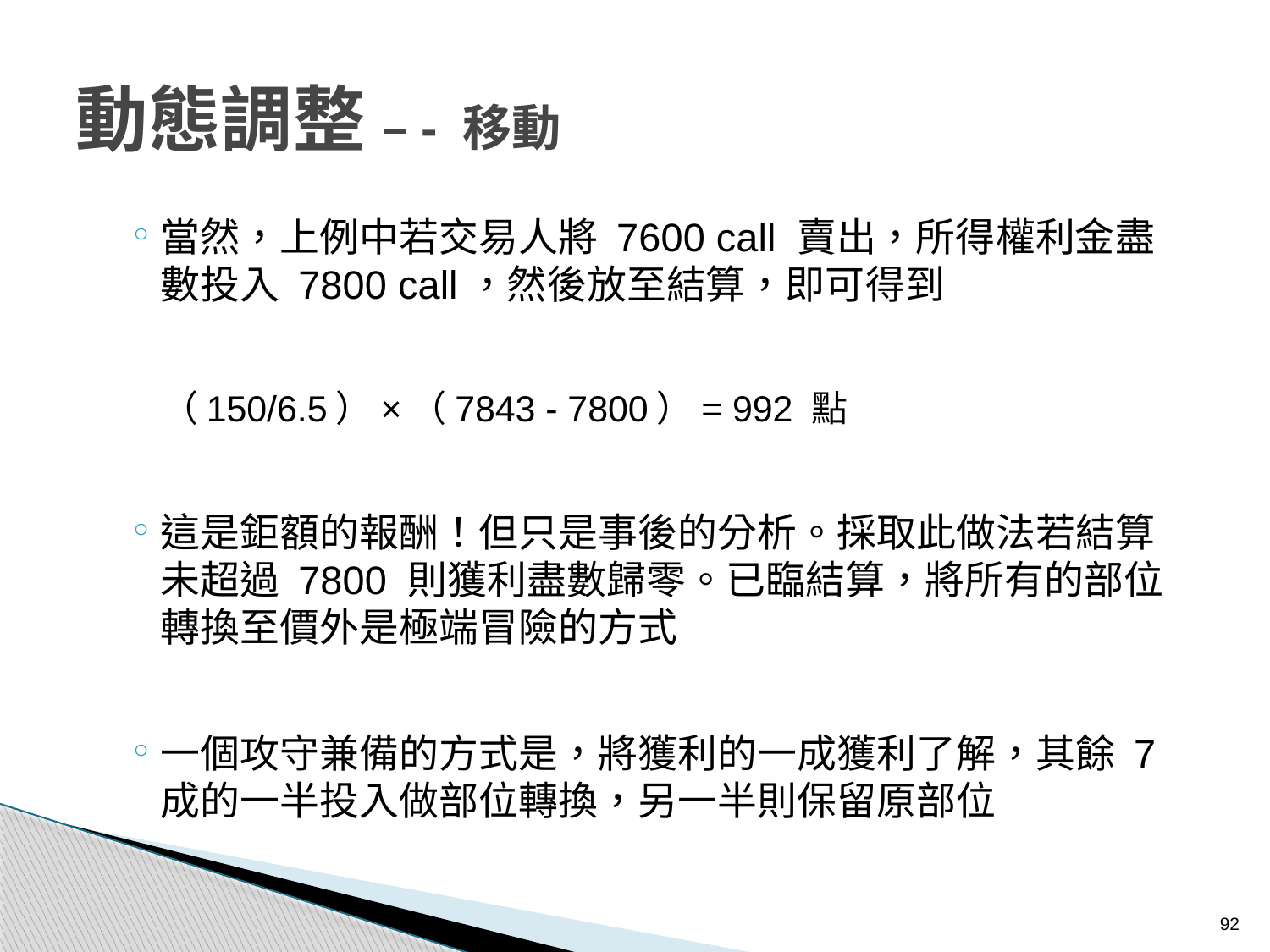

# 動態調整 –- 移動
當然，上例中若交易人將 7600 call 賣出，所得權利金盡數投入 7800 call，然後放至結算，即可得到

	（150/6.5）×（7843 - 7800）= 992 點

這是鉅額的報酬！但只是事後的分析。採取此做法若結算未超過 7800 則獲利盡數歸零。已臨結算，將所有的部位轉換至價外是極端冒險的方式

一個攻守兼備的方式是，將獲利的一成獲利了解，其餘 7 成的一半投入做部位轉換，另一半則保留原部位
92